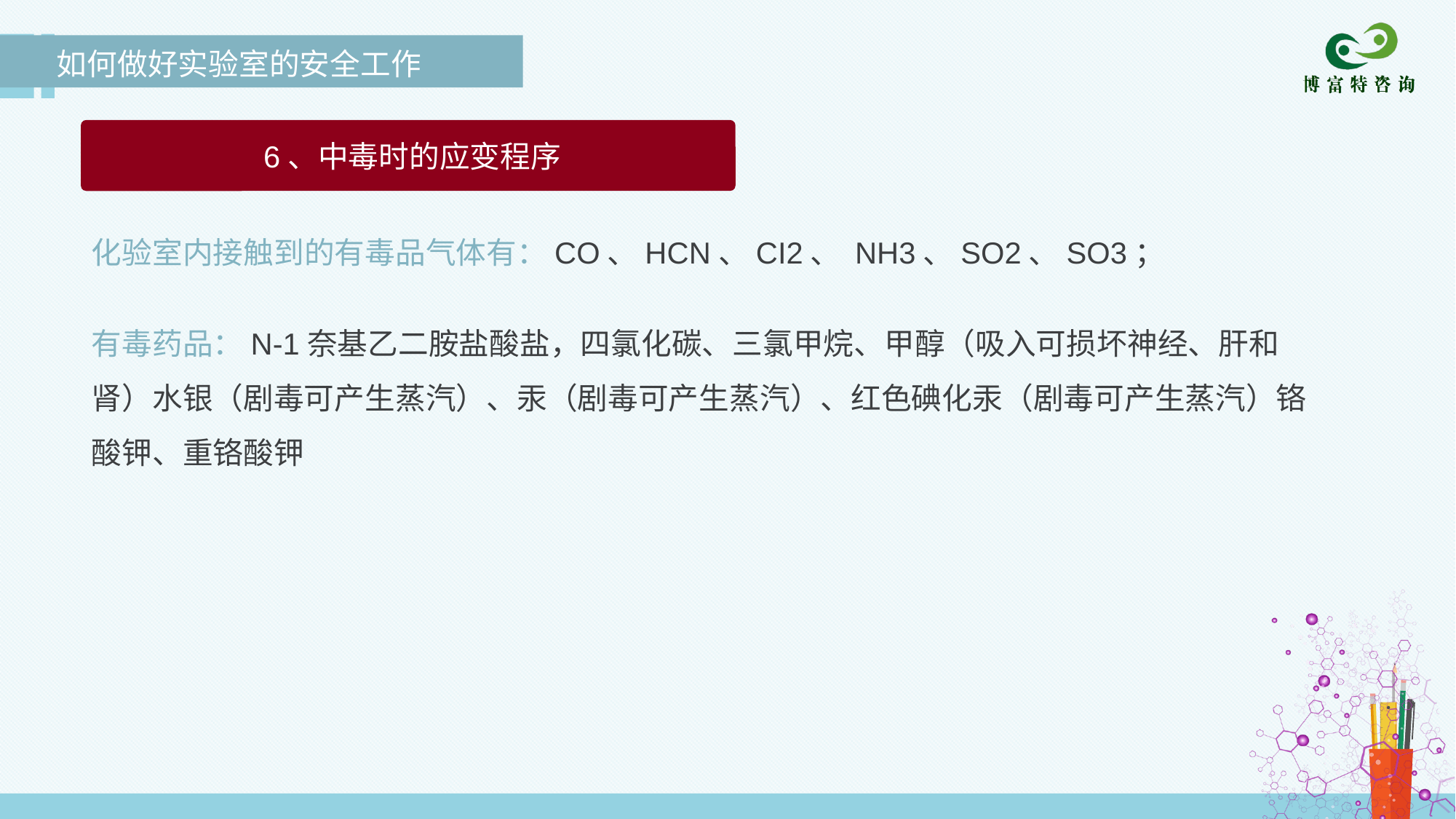

如何做好实验室的安全工作
 6、中毒时的应变程序
化验室内接触到的有毒品气体有：CO、HCN、CI2、 NH3、SO2、SO3；
有毒药品：N-1奈基乙二胺盐酸盐，四氯化碳、三氯甲烷、甲醇（吸入可损坏神经、肝和肾）水银（剧毒可产生蒸汽）、汞（剧毒可产生蒸汽）、红色碘化汞（剧毒可产生蒸汽）铬酸钾、重铬酸钾